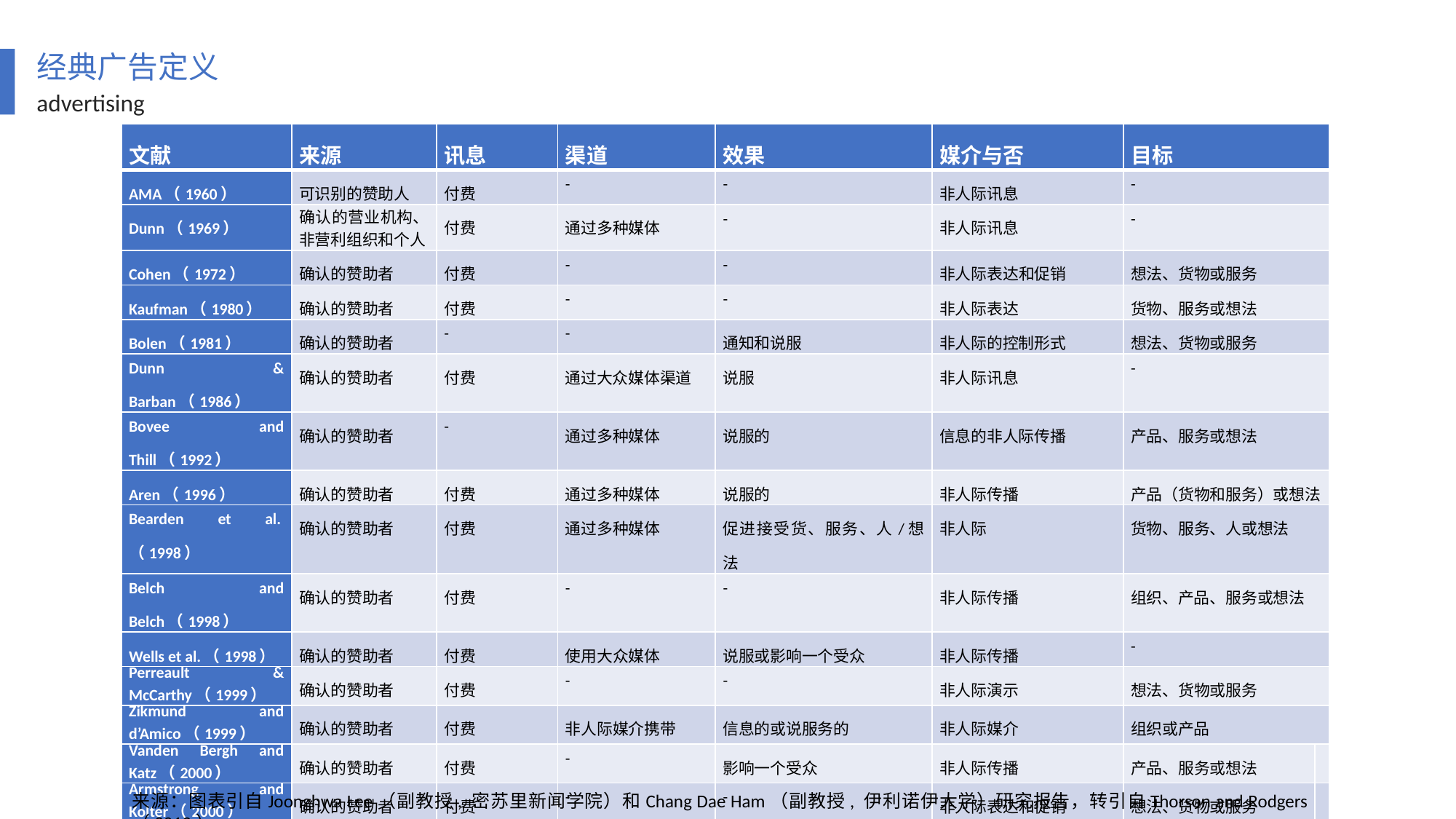

经典广告定义
advertising
| 文献 | 来源 | 讯息 | 渠道 | 效果 | 媒介与否 | 目标 |  |
| --- | --- | --- | --- | --- | --- | --- | --- |
| AMA（1960） | 可识别的赞助人 | 付费 | - | - | 非人际讯息 | - |  |
| Dunn（1969） | 确认的营业机构、非营利组织和个人 | 付费 | 通过多种媒体 | - | 非人际讯息 | - |  |
| Cohen（1972） | 确认的赞助者 | 付费 | - | - | 非人际表达和促销 | 想法、货物或服务 |  |
| Kaufman（1980） | 确认的赞助者 | 付费 | - | - | 非人际表达 | 货物、服务或想法 |  |
| Bolen（1981） | 确认的赞助者 | - | - | 通知和说服 | 非人际的控制形式 | 想法、货物或服务 |  |
| Dunn & Barban（1986） | 确认的赞助者 | 付费 | 通过大众媒体渠道 | 说服 | 非人际讯息 | - |  |
| Bovee and Thill（1992） | 确认的赞助者 | - | 通过多种媒体 | 说服的 | 信息的非人际传播 | 产品、服务或想法 |  |
| Aren（1996） | 确认的赞助者 | 付费 | 通过多种媒体 | 说服的 | 非人际传播 | 产品（货物和服务）或想法 |  |
| Bearden et al.（1998） | 确认的赞助者 | 付费 | 通过多种媒体 | 促进接受货、服务、人/想法 | 非人际 | 货物、服务、人或想法 |  |
| Belch and Belch（1998） | 确认的赞助者 | 付费 | - | - | 非人际传播 | 组织、产品、服务或想法 |  |
| Wells et al.（1998） | 确认的赞助者 | 付费 | 使用大众媒体 | 说服或影响一个受众 | 非人际传播 | - |  |
| Perreault & McCarthy（1999） | 确认的赞助者 | 付费 | - | - | 非人际演示 | 想法、货物或服务 |  |
| Zikmund and d’Amico（1999） | 确认的赞助者 | 付费 | 非人际媒介携带 | 信息的或说服务的 | 非人际媒介 | 组织或产品 |  |
| Vanden Bergh and Katz（2000） | 确认的赞助者 | 付费 | - | 影响一个受众 | 非人际传播 | 产品、服务或想法 |  |
| Armstrong and Kolter（2000） | 确认的赞助者 | 付费 | - | - | 非人际表达和促销 | 想法、货物或服务 |  |
| Zinkota et al.（2000） | 确认的赞助者 | 付费 | 大众传播 | - | 非人际传播 | - |  |
| Lamb et al.（2000） | 营销者 | 付费 | 单向大众传播 | - | 非个人的 | 产品或组织 |  |
| O’Guinn et al.（2000） | - | 付费 | 大众媒介尝试 | 说服 | - | - |  |
| Leckenby and Li（2000） | 确认的赞助者 | 付费或未付费 | 通过媒介途径 | - | 消费者和广告主双向行动 | 产品、服务和想法 |  |
| Richards and Curran（2002） | 确认的来源 | 付费 | - | 说服接收者采取行动当下或未来 | 传播的媒介形式 | - |  |
来源：图表引自Joonghwa Lee（副教授, 密苏里新闻学院）和Chang Dae Ham（副教授, 伊利诺伊大学）研究报告，转引自Thorson and Rodgers（2012）